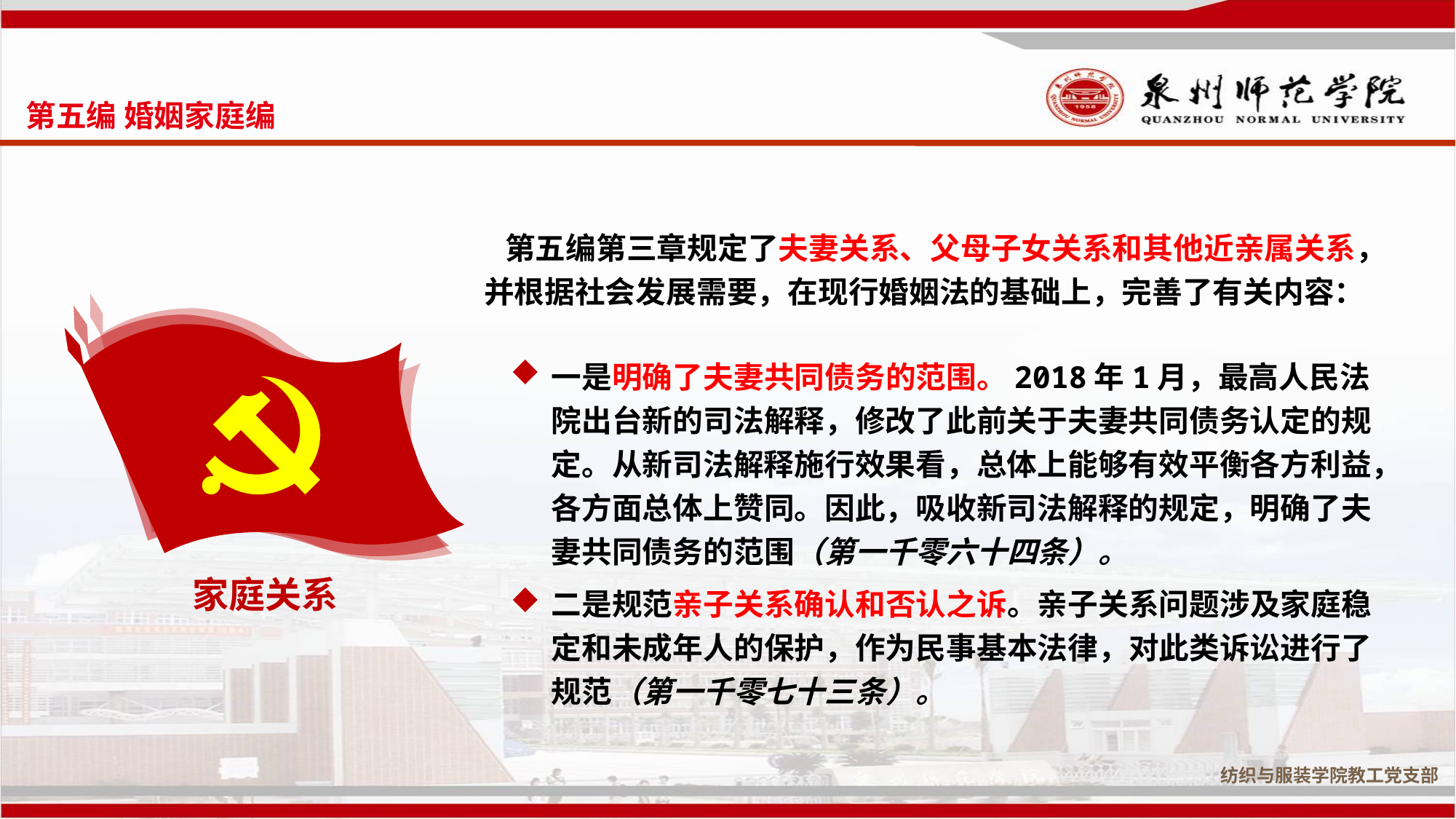

第五编 婚姻家庭编
  第五编第三章规定了夫妻关系、父母子女关系和其他近亲属关系，并根据社会发展需要，在现行婚姻法的基础上，完善了有关内容：

家庭关系
一是明确了夫妻共同债务的范围。2018年1月，最高人民法院出台新的司法解释，修改了此前关于夫妻共同债务认定的规定。从新司法解释施行效果看，总体上能够有效平衡各方利益，各方面总体上赞同。因此，吸收新司法解释的规定，明确了夫妻共同债务的范围（第一千零六十四条）。
二是规范亲子关系确认和否认之诉。亲子关系问题涉及家庭稳定和未成年人的保护，作为民事基本法律，对此类诉讼进行了规范（第一千零七十三条）。
纺织与服装学院教工党支部